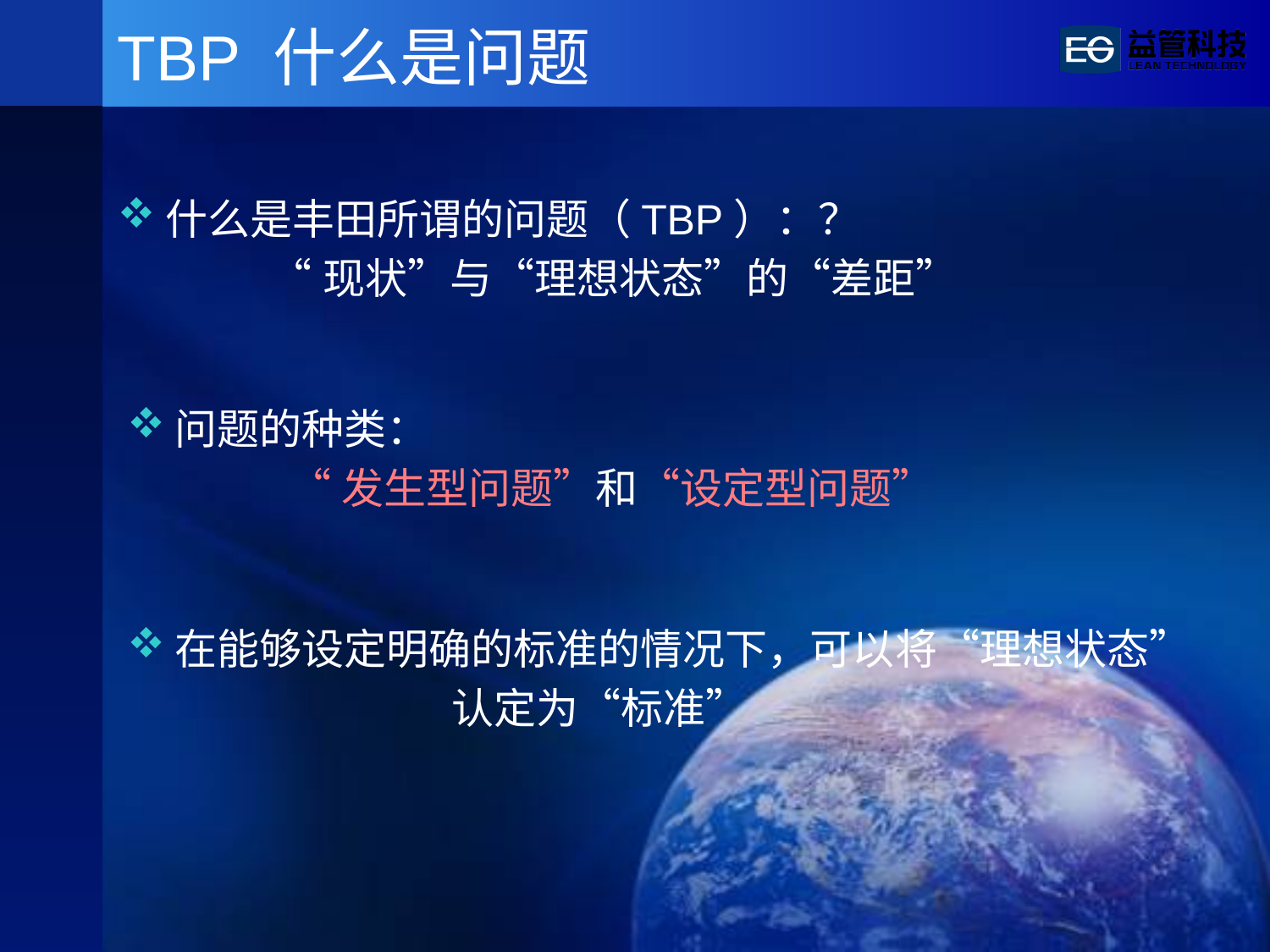

# TBP 什么是问题
什么是丰田所谓的问题（TBP）：？
                “现状”与“理想状态”的“差距”
问题的种类：
                 “发生型问题”和“设定型问题”

在能够设定明确的标准的情况下，可以将“理想状态”
                                 认定为“标准”